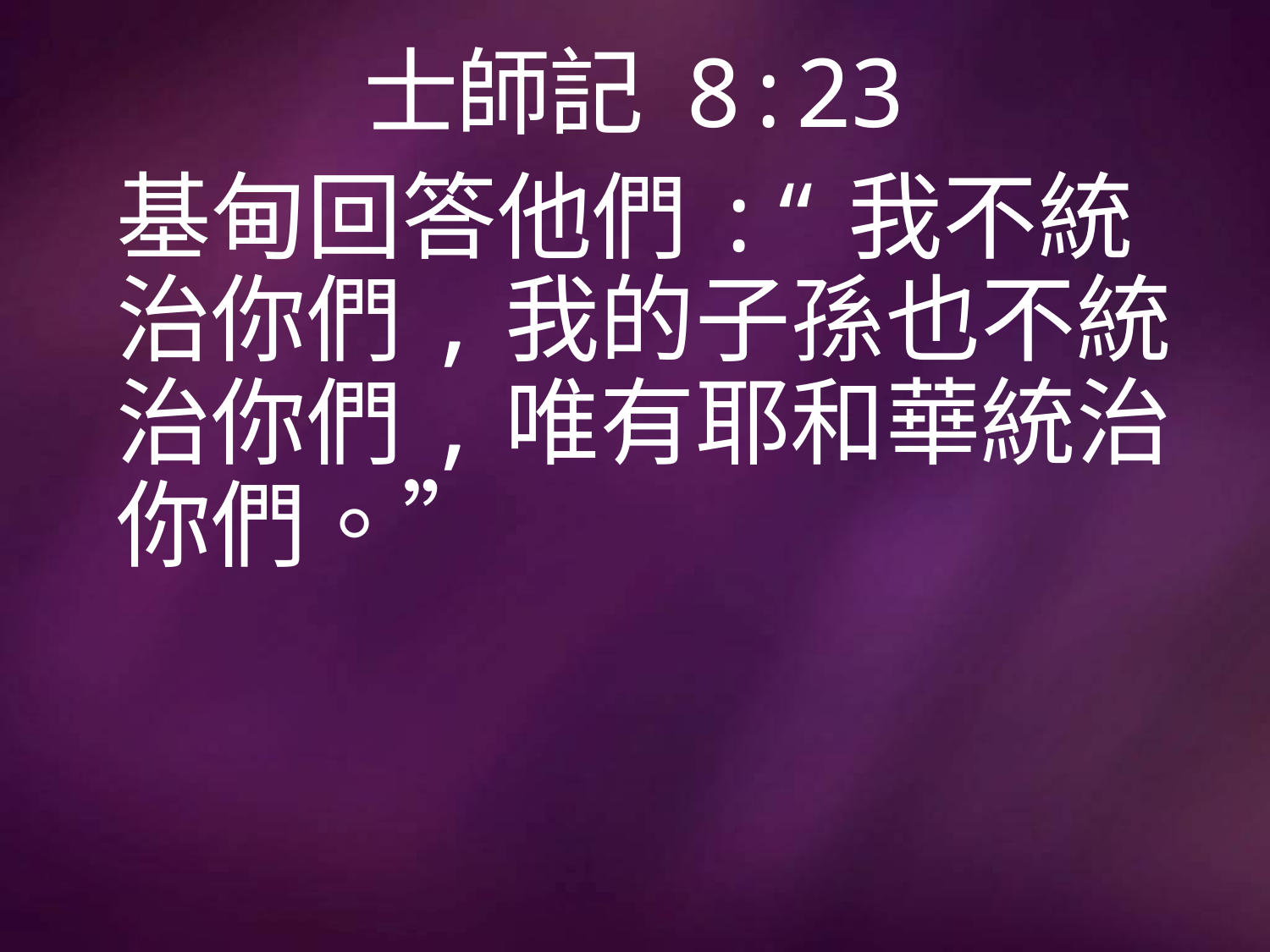

# 士師記 8:23
基甸回答他們:“我不統治你們,我的子孫也不統治你們,唯有耶和華統治你們。”